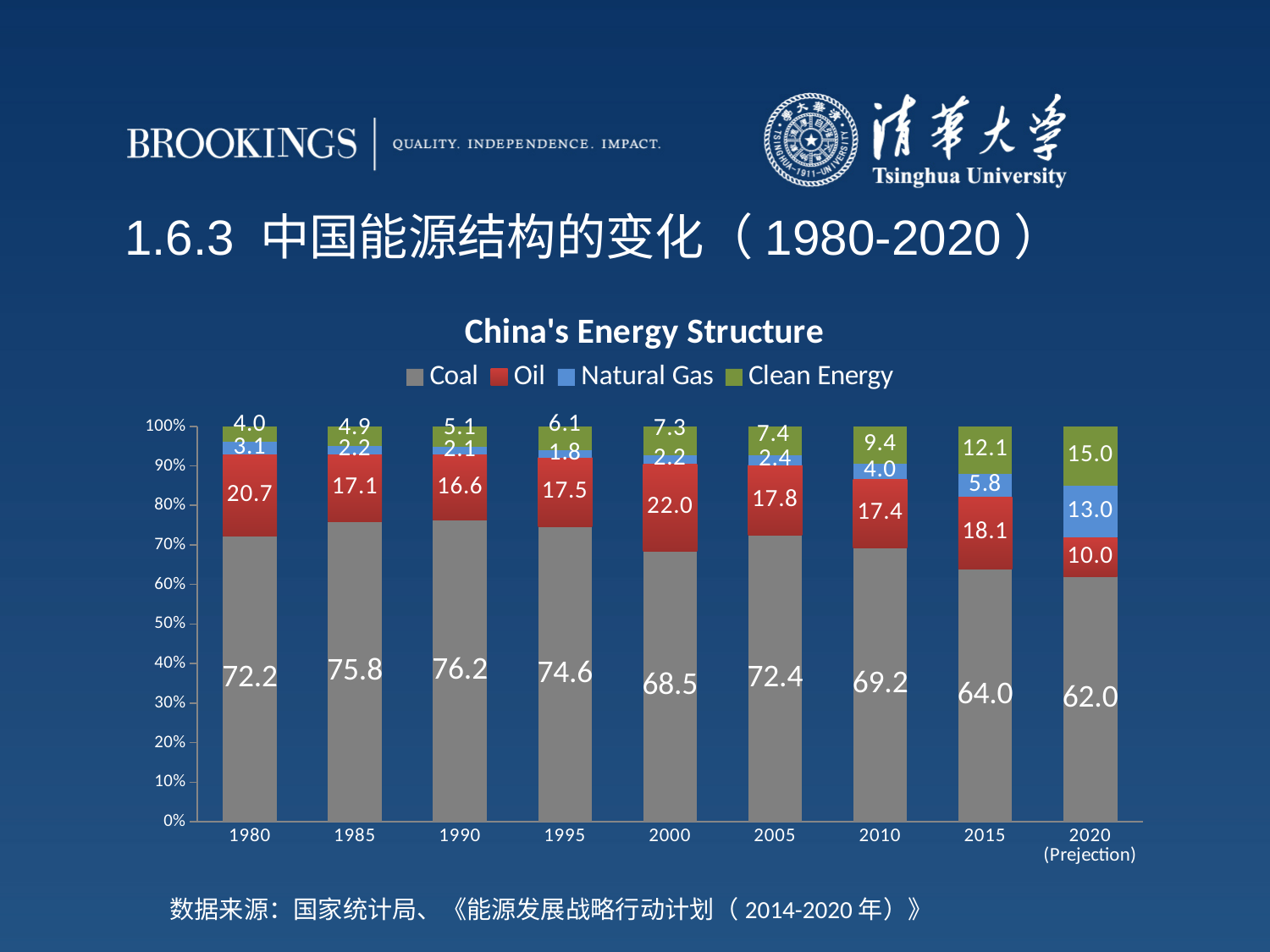

# 1.6.3 中国能源结构的变化（1980-2020）

### Chart: China's Energy Structure

| Category |  |  |  |  |
|---|---|---|---|---|
| 1980 | 72.2 | 20.7 | 3.1 | 4.0 |
| 1985 | 75.8 | 17.1 | 2.2 | 4.9 |
| 1990 | 76.2 | 16.6 | 2.1 | 5.1 |
| 1995 | 74.6 | 17.5 | 1.8 | 6.1 |
| 2000 | 68.5 | 22.0 | 2.2 | 7.3 |
| 2005 | 72.4 | 17.8 | 2.4 | 7.4 |
| 2010 | 69.2 | 17.4 | 4.0 | 9.4 |
| 2015 | 64.0 | 18.1 | 5.833326976744185 | 12.06667302325581 |
| 2020 (Prejection) | 62.0 | 10.0 | 13.0 | 15.0 |
数据来源：国家统计局、《能源发展战略行动计划（2014-2020年）》